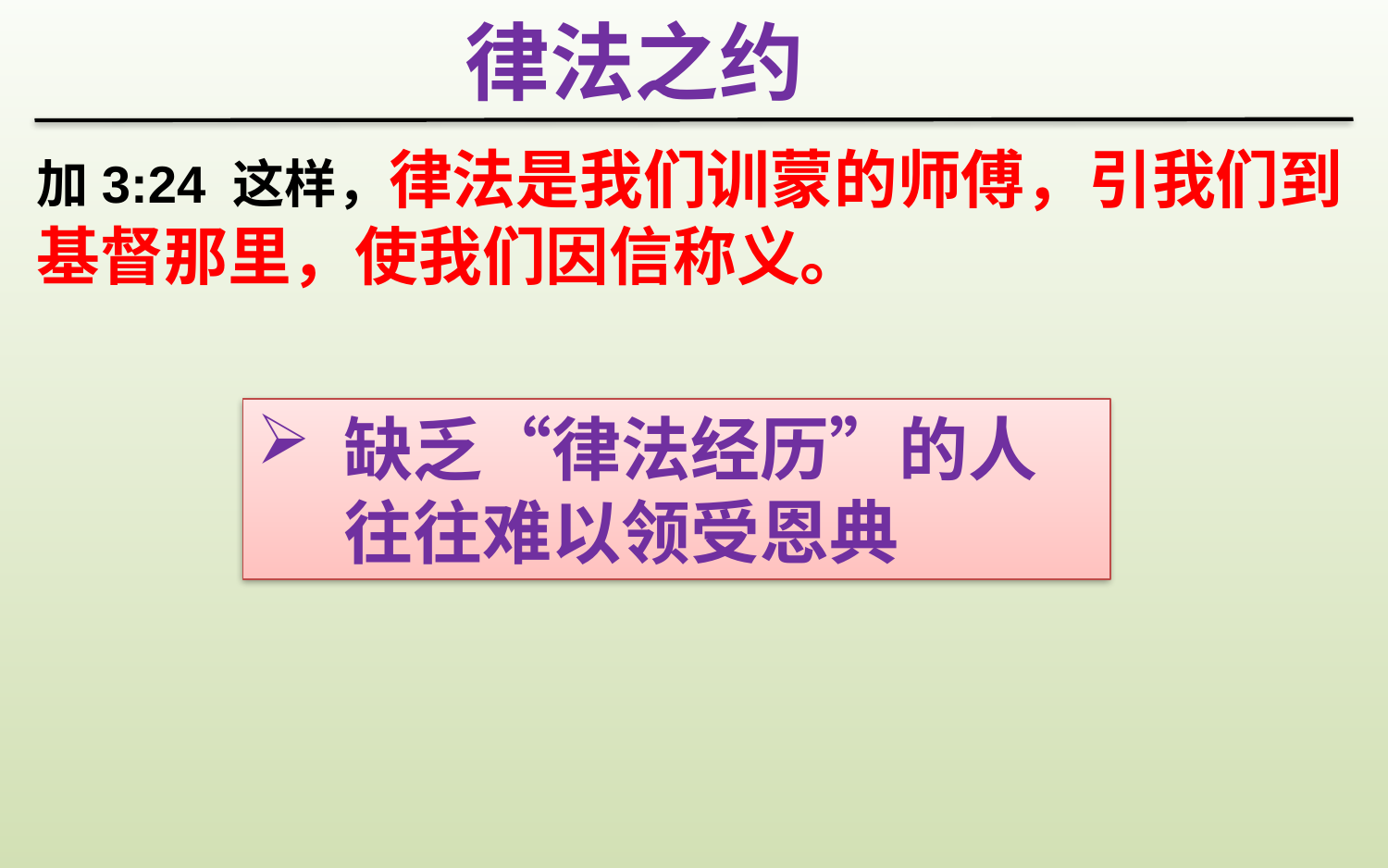

律法之约
加3:24 这样，律法是我们训蒙的师傅，引我们到基督那里，使我们因信称义。
缺乏“律法经历”的人往往难以领受恩典